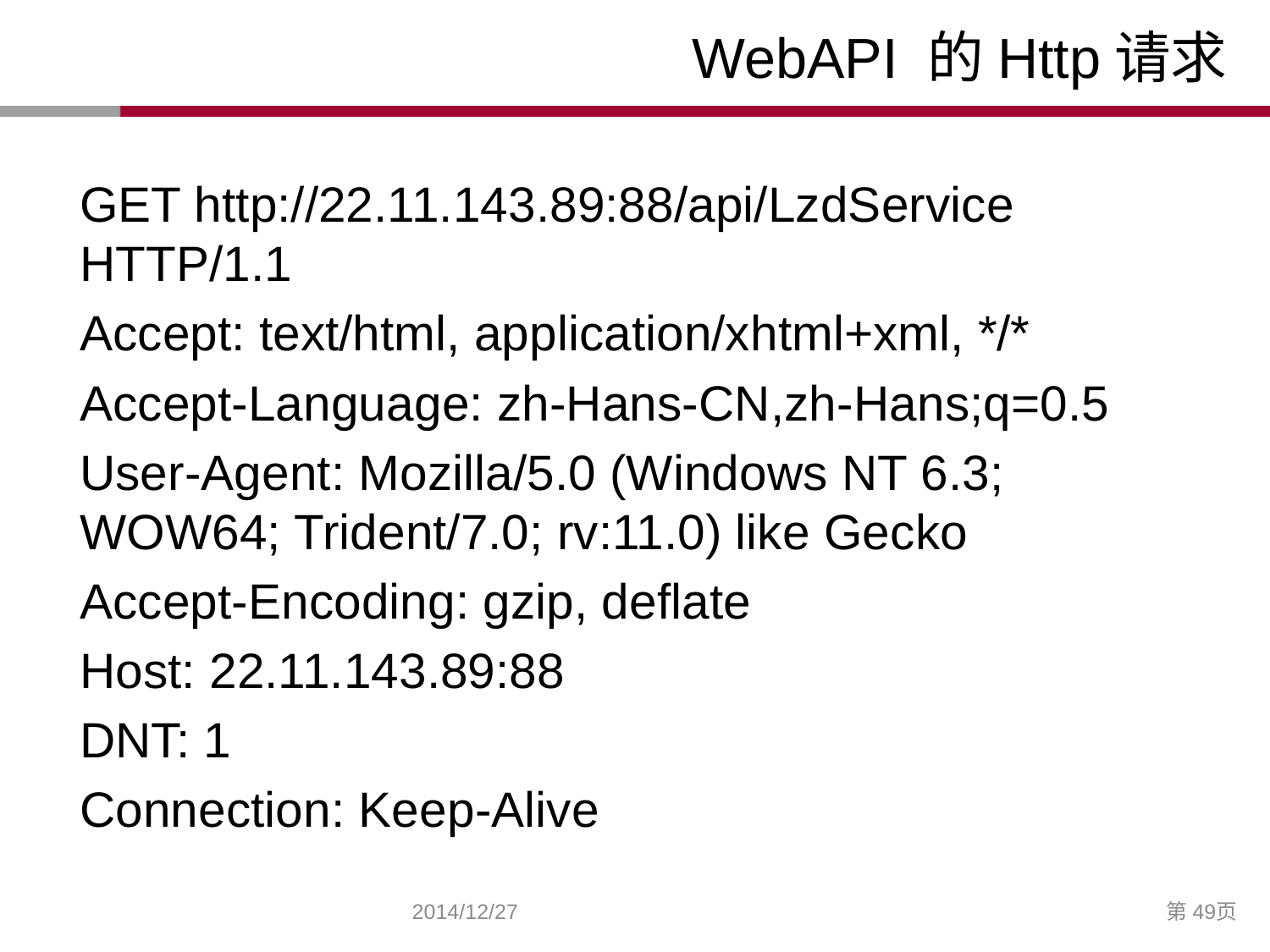

# WebAPI 的Http请求
GET http://22.11.143.89:88/api/LzdService HTTP/1.1
Accept: text/html, application/xhtml+xml, */*
Accept-Language: zh-Hans-CN,zh-Hans;q=0.5
User-Agent: Mozilla/5.0 (Windows NT 6.3; WOW64; Trident/7.0; rv:11.0) like Gecko
Accept-Encoding: gzip, deflate
Host: 22.11.143.89:88
DNT: 1
Connection: Keep-Alive
2014/12/27
第49页